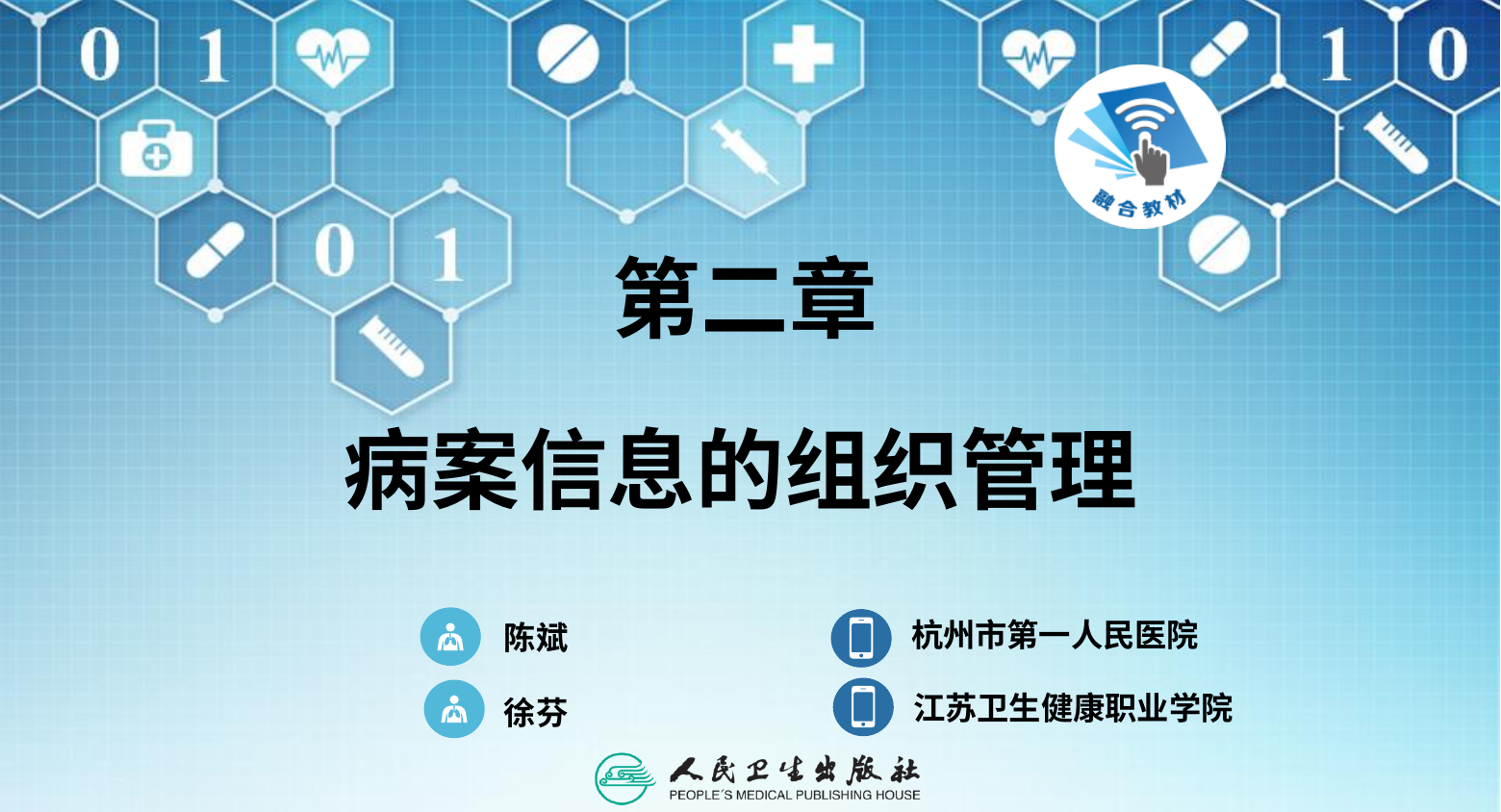

第二章
病案信息的组织管理

杭州市第一人民医院

陈斌

江苏卫生健康职业学院
徐芬